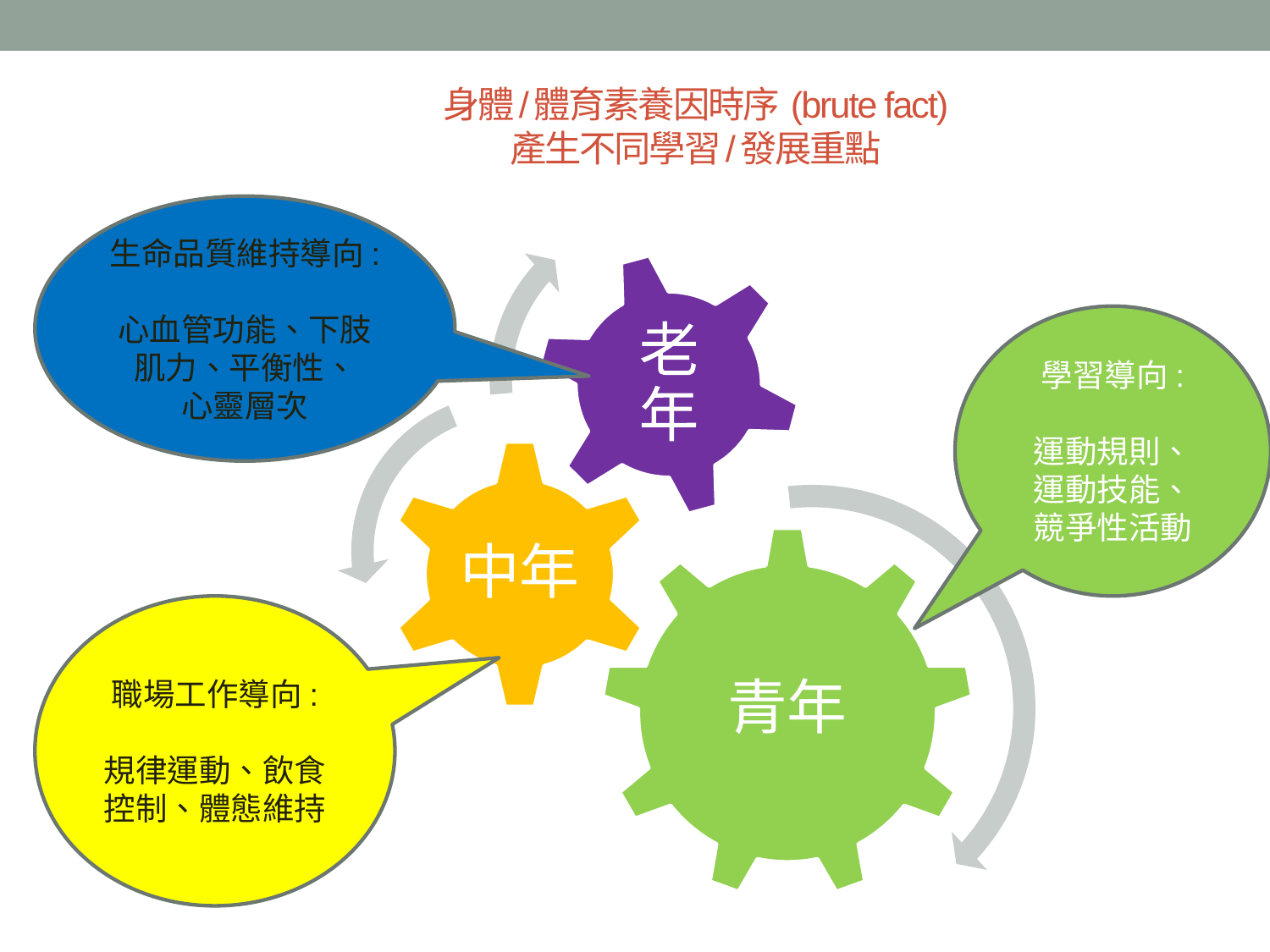

# 身體/體育素養因時序 (brute fact) 產生不同學習/發展重點
生命品質維持導向:

心血管功能、下肢肌力、平衡性、
心靈層次
青年
中年
老年
學習導向:

運動規則、
運動技能、
競爭性活動
職場工作導向:

規律運動、飲食控制、體態維持